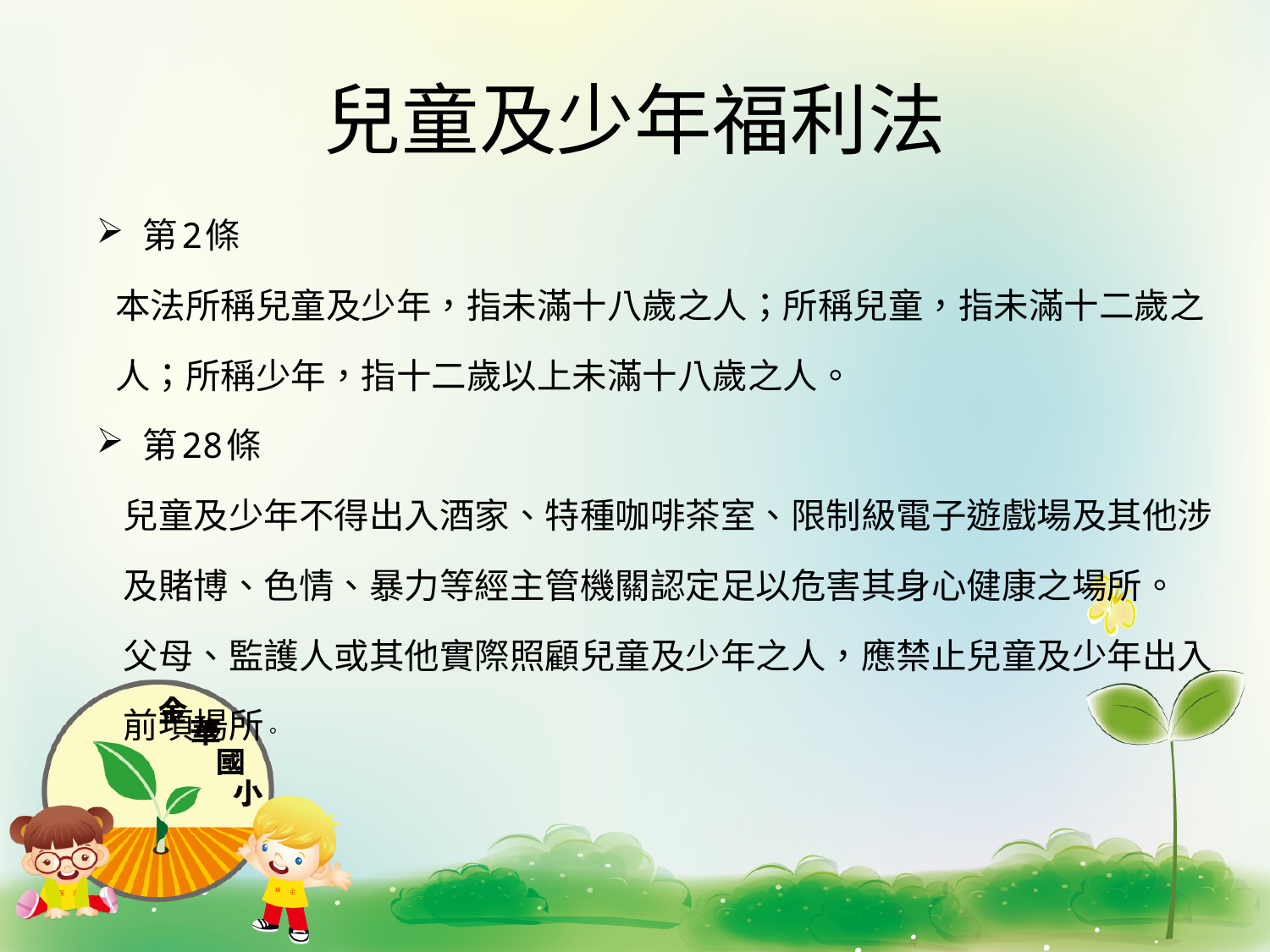

# 兒童及少年福利法
第2條
  本法所稱兒童及少年，指未滿十八歲之人；所稱兒童，指未滿十二歲之
  人；所稱少年，指十二歲以上未滿十八歲之人。
第28條
   兒童及少年不得出入酒家、特種咖啡茶室、限制級電子遊戲場及其他涉
   及賭博、色情、暴力等經主管機關認定足以危害其身心健康之場所。
   父母、監護人或其他實際照顧兒童及少年之人，應禁止兒童及少年出入
   前項場所。